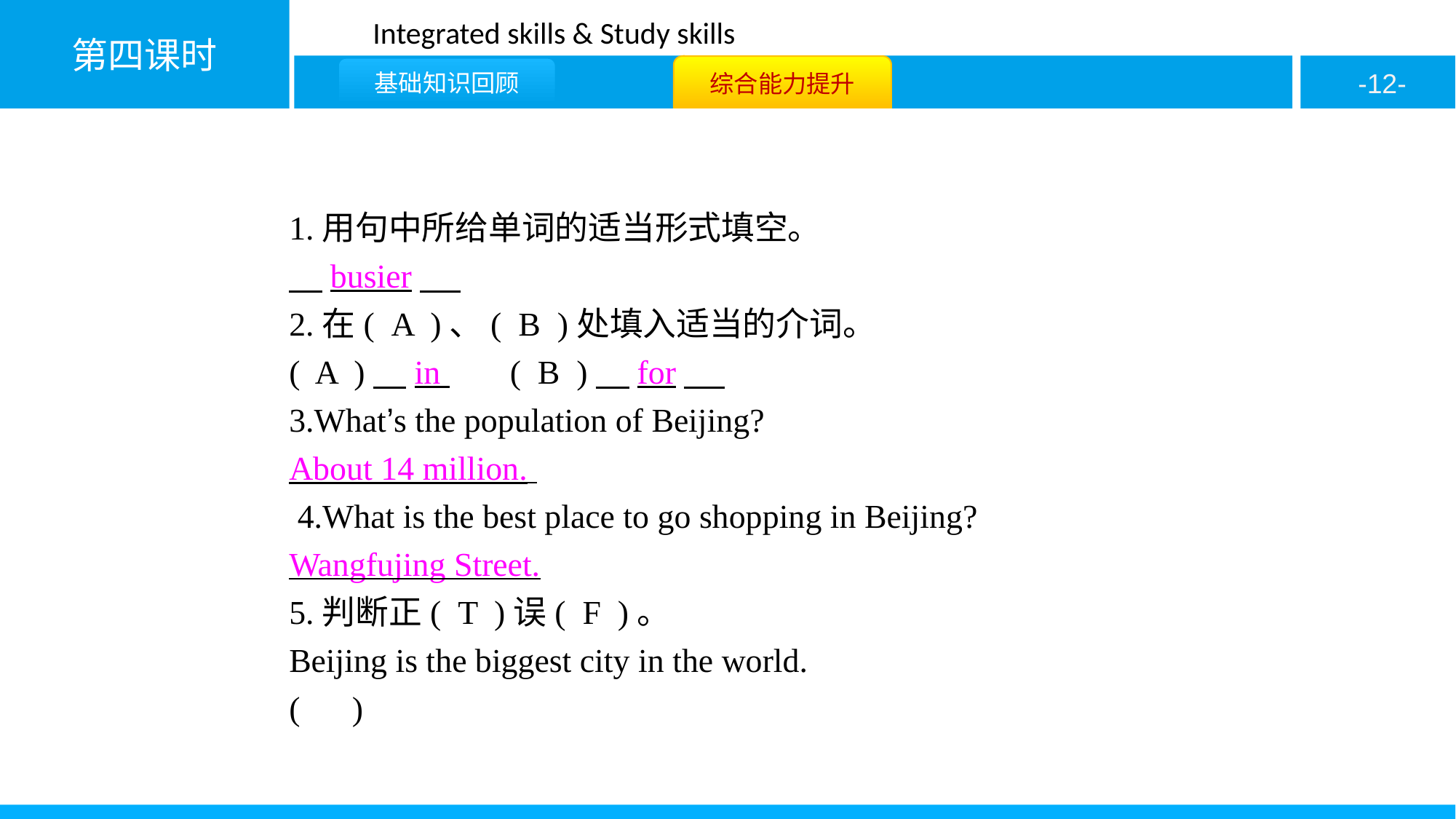

1.用句中所给单词的适当形式填空。
　busier
2.在(  A  )、(  B  )处填入适当的介词。
(  A  )　in 	(  B  )　for
3.What’s the population of Beijing?
About 14 million.
 4.What is the best place to go shopping in Beijing?
Wangfujing Street.
5.判断正(  T  )误(  F  )。
Beijing is the biggest city in the world.
(  F  )